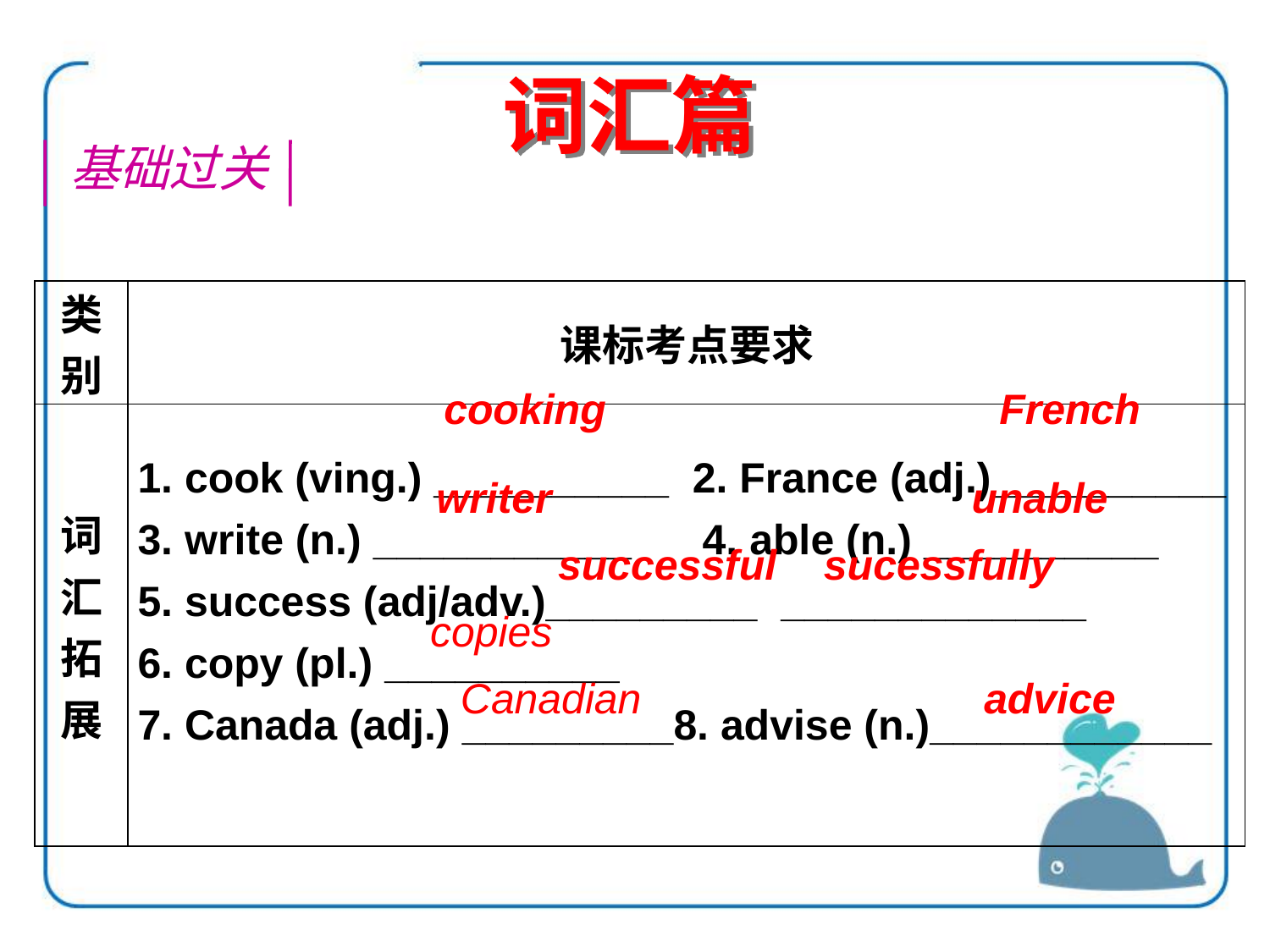

词汇篇
基础过关
| 类别 | 课标考点要求 |
| --- | --- |
| 词汇 拓展 | 1. cook (ving.) \_\_\_\_\_\_\_\_\_\_ 2. France (adj.)\_\_\_\_\_\_\_\_\_\_ 3. write (n.) \_\_\_\_\_\_\_\_\_\_\_ 4. able (n.) \_\_\_\_\_\_\_\_\_\_ 5. success (adj/adv.)\_\_\_\_\_\_\_\_\_ \_\_\_\_\_\_\_\_\_\_\_\_\_ 6. copy (pl.) \_\_\_\_\_\_\_\_\_\_ 7. Canada (adj.) \_\_\_\_\_\_\_\_\_8. advise (n.)\_\_\_\_\_\_\_\_\_\_\_\_ |
cooking
French
writer
unable
successful    sucessfully
copies
Canadian
advice